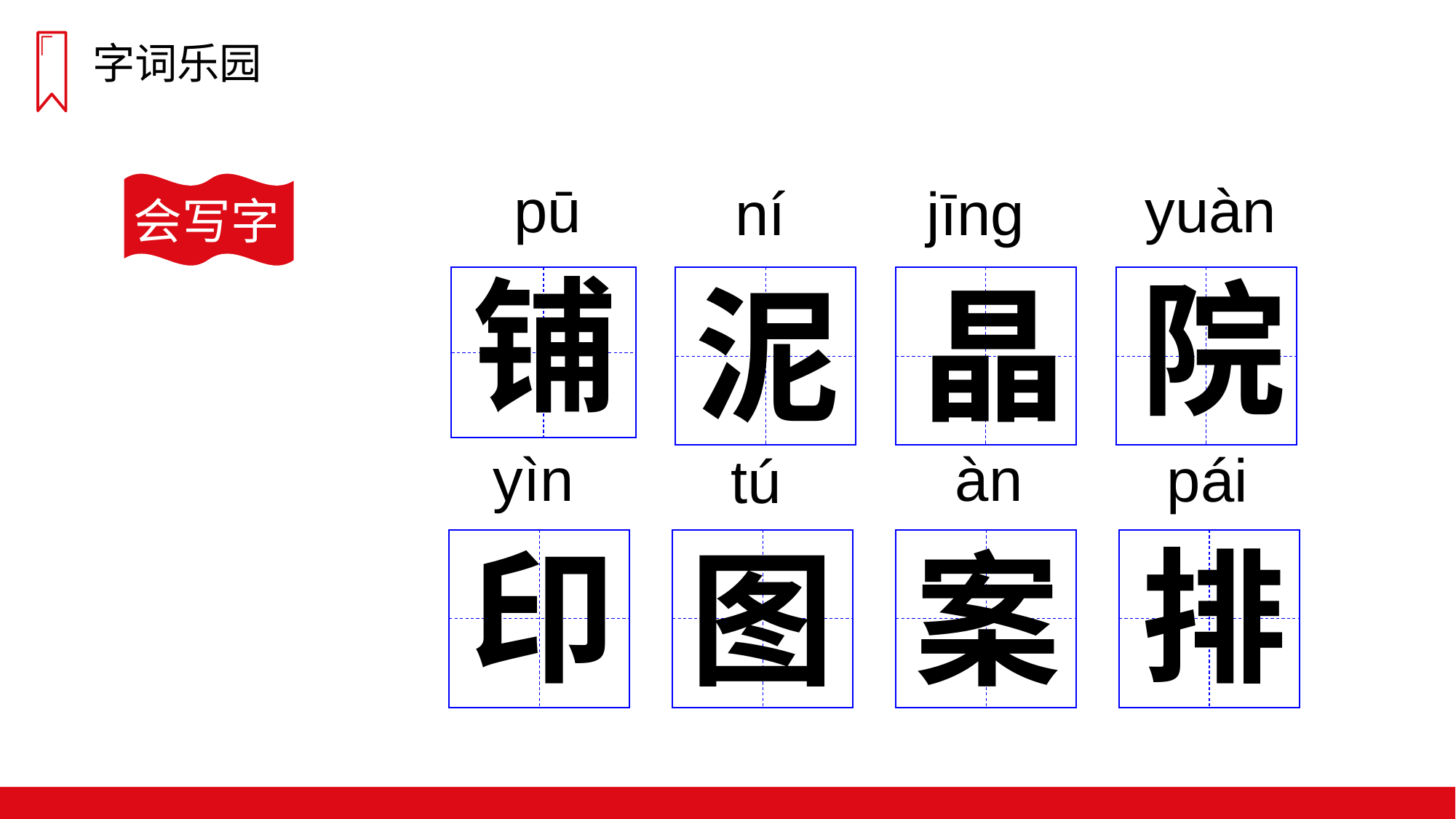

字词乐园
pū
yuàn
jīnɡ
ní
会写字
铺
院
泥
晶

yìn
àn
pái
tú
印
排
图
案